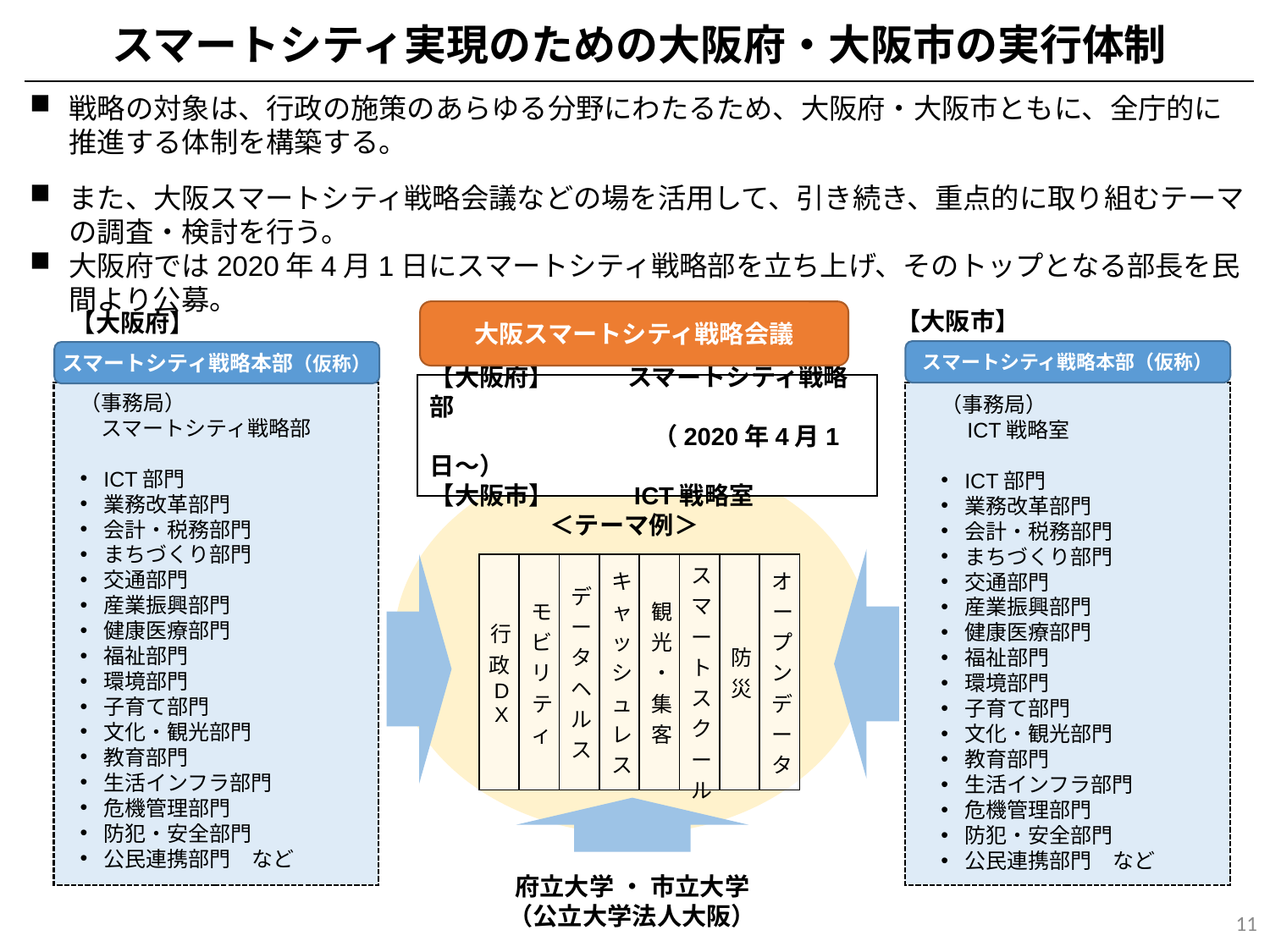

スマートシティ実現のための大阪府・大阪市の実行体制
戦略の対象は、行政の施策のあらゆる分野にわたるため、大阪府・大阪市ともに、全庁的に推進する体制を構築する。

また、大阪スマートシティ戦略会議などの場を活用して、引き続き、重点的に取り組むテーマの調査・検討を行う。
大阪府では2020年4月1日にスマートシティ戦略部を立ち上げ、そのトップとなる部長を民間より公募。
【大阪市】
【大阪府】
大阪スマートシティ戦略会議
スマートシティ戦略本部（仮称）
スマートシティ戦略本部（仮称）
【大阪府】　　　スマートシティ戦略部
　　　　　　　　　（2020年4月1日～）
【大阪市】　　　ICT戦略室

（事務局）
　スマートシティ戦略部

ICT部門
業務改革部門
会計・税務部門
まちづくり部門
交通部門
産業振興部門
健康医療部門
福祉部門
環境部門
子育て部門
文化・観光部門
教育部門
生活インフラ部門
危機管理部門
防犯・安全部門
公民連携部門　など
（事務局）
　ICT戦略室

ICT部門
業務改革部門
会計・税務部門
まちづくり部門
交通部門
産業振興部門
健康医療部門
福祉部門
環境部門
子育て部門
文化・観光部門
教育部門
生活インフラ部門
危機管理部門
防犯・安全部門
公民連携部門　など

＜テーマ例＞

| 行政DX | モビリティ | データヘルス | キャッシュレス | 観光・集客 | スマートスクール | 防災 | オープンデータ |
| --- | --- | --- | --- | --- | --- | --- | --- |

府立大学 ・ 市立大学
（公立大学法人大阪）
11